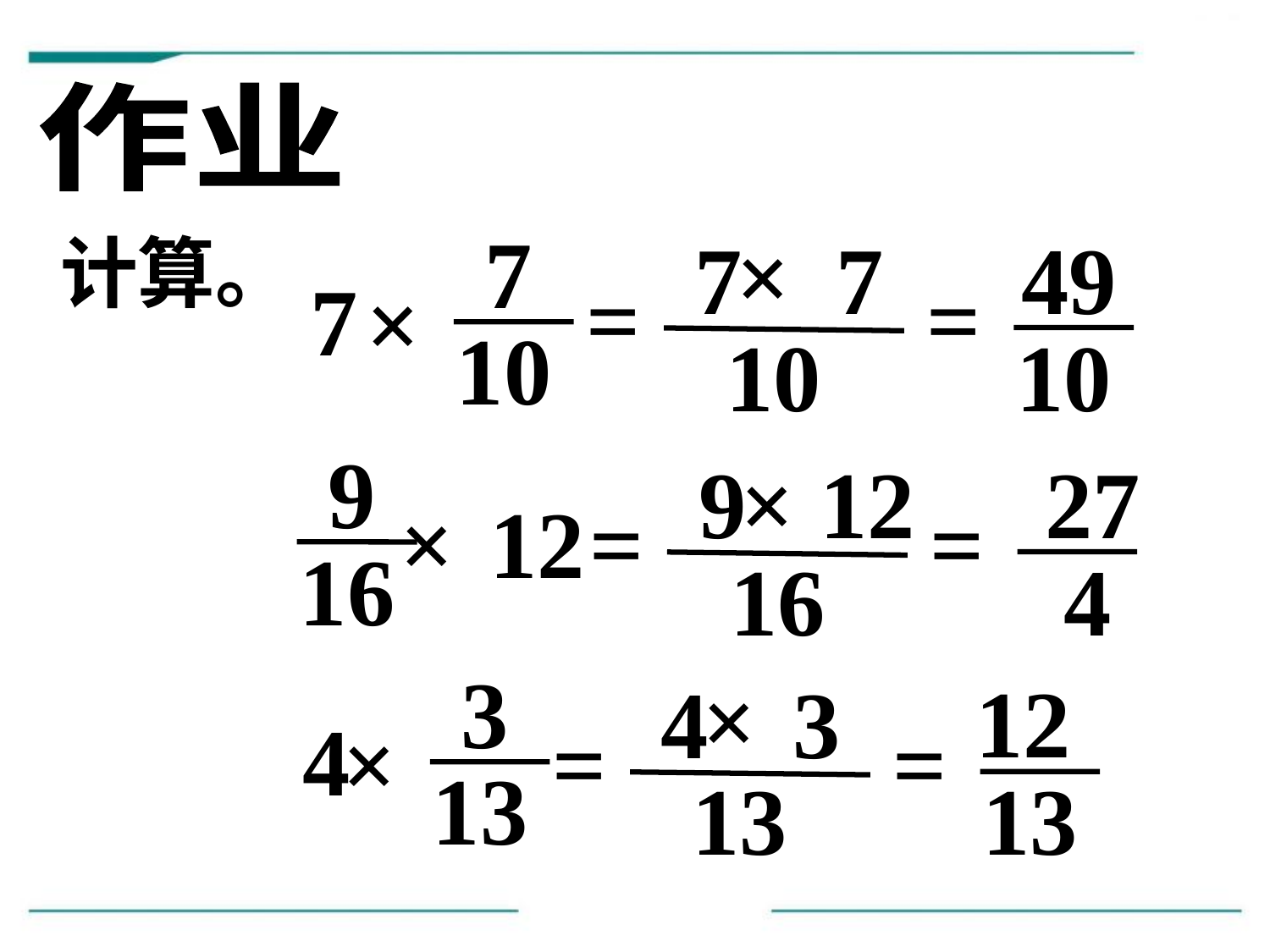

作业
7
×
7
7
49
计算。
=
=
 7
×
10
10
10

9
9
12
27
×
×
12
=
=
16
16
4

3
×
12
4
3
4
=
=
×
13
13
13